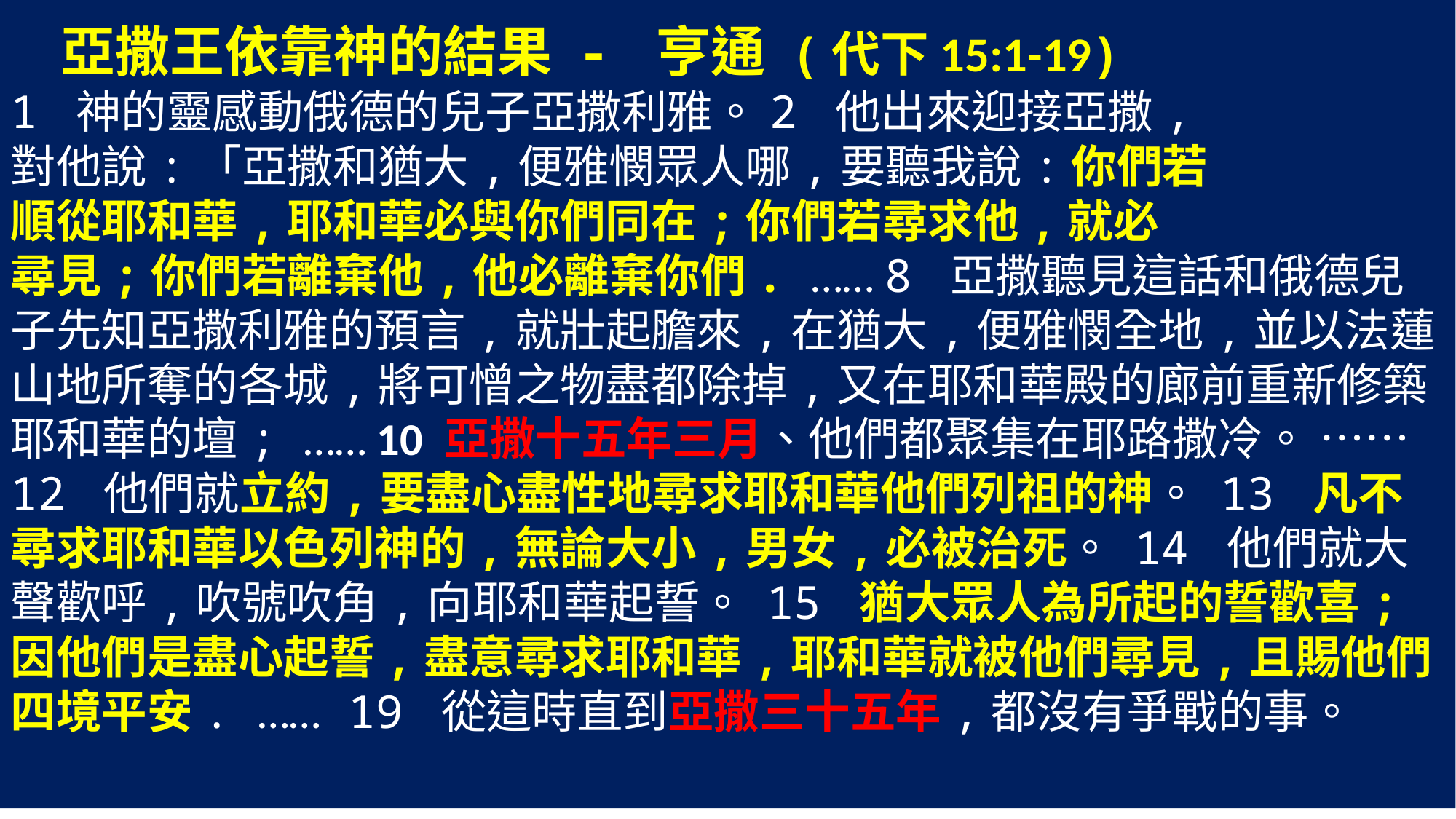

亞撒王依靠神的結果 - 亨通 (代下15:1-19)
1 神的靈感動俄德的兒子亞撒利雅。2 他出來迎接亞撒,
對他說:「亞撒和猶大,便雅憫眾人哪,要聽我說:你們若
順從耶和華,耶和華必與你們同在;你們若尋求他,就必
尋見;你們若離棄他,他必離棄你們. …… 8 亞撒聽見這話和俄德兒子先知亞撒利雅的預言,就壯起膽來,在猶大,便雅憫全地,並以法蓮山地所奪的各城,將可憎之物盡都除掉,又在耶和華殿的廊前重新修築耶和華的壇; …… 10 亞撒十五年三月、他們都聚集在耶路撒冷。 …… 12 他們就立約,要盡心盡性地尋求耶和華他們列祖的神。 13 凡不尋求耶和華以色列神的,無論大小,男女,必被治死。 14 他們就大聲歡呼,吹號吹角,向耶和華起誓。 15 猶大眾人為所起的誓歡喜;因他們是盡心起誓,盡意尋求耶和華,耶和華就被他們尋見,且賜他們四境平安. …… 19 從這時直到亞撒三十五年,都沒有爭戰的事。